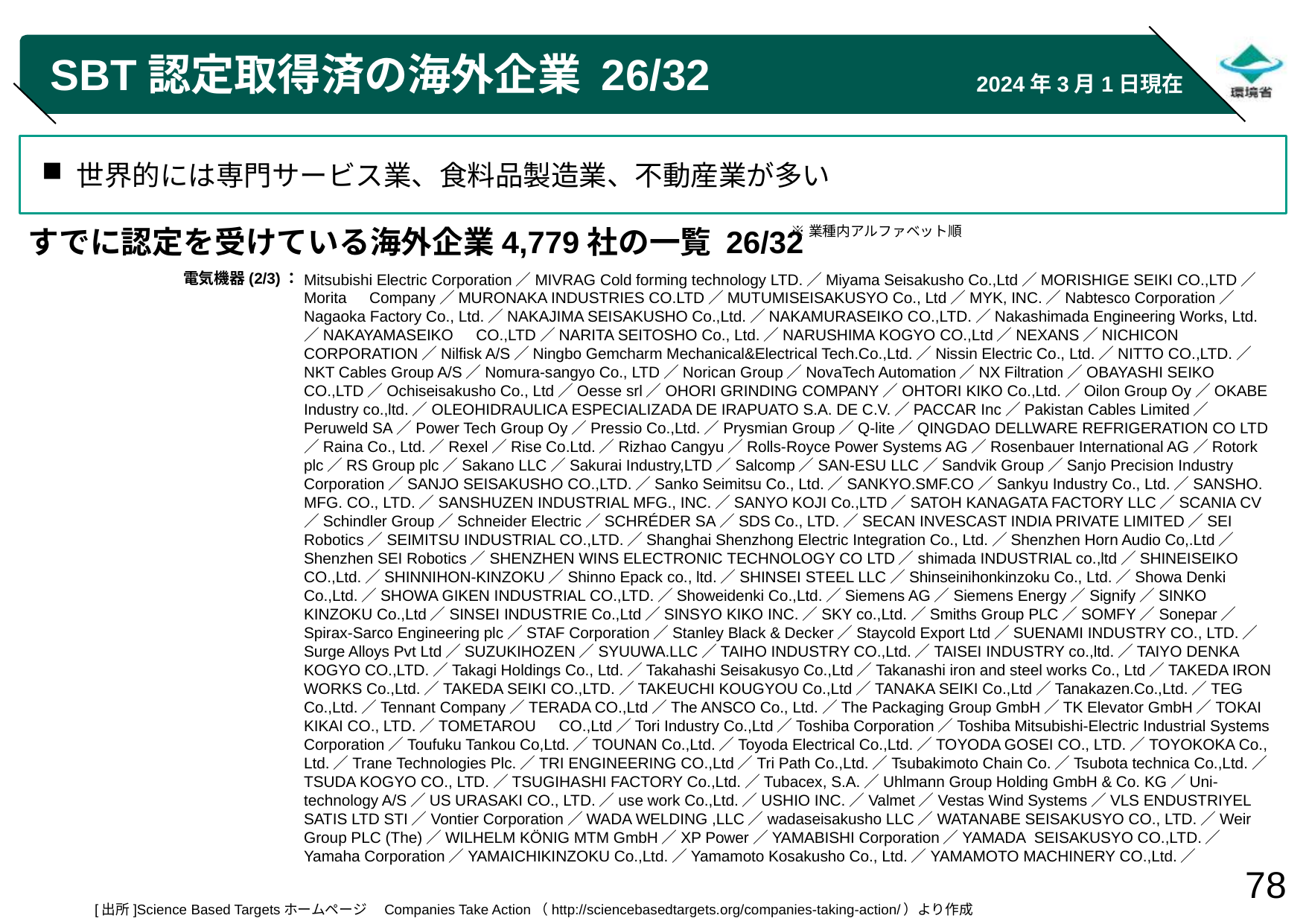

# SBT認定取得済の海外企業 26/32
2024年3月1日現在
世界的には専門サービス業、食料品製造業、不動産業が多い
※業種内アルファベット順
すでに認定を受けている海外企業4,779社の一覧 26/32
電気機器(2/3)：

Mitsubishi Electric Corporation／MIVRAG Cold forming technology LTD.／Miyama Seisakusho Co.,Ltd／MORISHIGE SEIKI CO.,LTD／Morita　Company／MURONAKA INDUSTRIES CO.LTD／MUTUMISEISAKUSYO Co., Ltd／MYK, INC.／Nabtesco Corporation／Nagaoka Factory Co., Ltd.／NAKAJIMA SEISAKUSHO Co.,Ltd.／NAKAMURASEIKO CO.,LTD.／Nakashimada Engineering Works, Ltd.／NAKAYAMASEIKO　CO.,LTD／NARITA SEITOSHO Co., Ltd.／NARUSHIMA KOGYO CO.,Ltd／NEXANS／NICHICON CORPORATION／Nilfisk A/S／Ningbo Gemcharm Mechanical&Electrical Tech.Co.,Ltd.／Nissin Electric Co., Ltd.／NITTO CO.,LTD.／NKT Cables Group A/S／Nomura-sangyo Co., LTD／Norican Group／NovaTech Automation／NX Filtration／OBAYASHI SEIKO CO.,LTD／Ochiseisakusho Co., Ltd／Oesse srl／OHORI GRINDING COMPANY／OHTORI KIKO Co.,Ltd.／Oilon Group Oy／OKABE Industry co.,ltd.／OLEOHIDRAULICA ESPECIALIZADA DE IRAPUATO S.A. DE C.V.／PACCAR Inc／Pakistan Cables Limited／Peruweld SA／Power Tech Group Oy／Pressio Co.,Ltd.／Prysmian Group／Q-lite／QINGDAO DELLWARE REFRIGERATION CO LTD／Raina Co., Ltd.／Rexel／Rise Co.Ltd.／Rizhao Cangyu／Rolls-Royce Power Systems AG／Rosenbauer International AG／Rotork plc／RS Group plc／Sakano LLC／Sakurai Industry,LTD／Salcomp／SAN-ESU LLC／Sandvik Group／Sanjo Precision Industry Corporation／SANJO SEISAKUSHO CO.,LTD.／Sanko Seimitsu Co., Ltd.／SANKYO.SMF.CO／Sankyu Industry Co., Ltd.／SANSHO. MFG. CO., LTD.／SANSHUZEN INDUSTRIAL MFG., INC.／SANYO KOJI Co.,LTD／SATOH KANAGATA FACTORY LLC／SCANIA CV／Schindler Group／Schneider Electric／SCHRÉDER SA／SDS Co., LTD.／SECAN INVESCAST INDIA PRIVATE LIMITED／SEI Robotics／SEIMITSU INDUSTRIAL CO.,LTD.／Shanghai Shenzhong Electric Integration Co., Ltd.／Shenzhen Horn Audio Co,.Ltd／Shenzhen SEI Robotics／SHENZHEN WINS ELECTRONIC TECHNOLOGY CO LTD／shimada INDUSTRIAL co.,ltd／SHINEISEIKO CO.,Ltd.／SHINNIHON-KINZOKU／Shinno Epack co., ltd.／SHINSEI STEEL LLC／Shinseinihonkinzoku Co., Ltd.／Showa Denki Co.,Ltd.／SHOWA GIKEN INDUSTRIAL CO.,LTD.／Showeidenki Co.,Ltd.／Siemens AG／Siemens Energy／Signify／SINKO KINZOKU Co.,Ltd／SINSEI INDUSTRIE Co.,Ltd／SINSYO KIKO INC.／SKY co.,Ltd.／Smiths Group PLC／SOMFY／Sonepar／Spirax-Sarco Engineering plc／STAF Corporation／Stanley Black & Decker／Staycold Export Ltd／SUENAMI INDUSTRY CO., LTD.／Surge Alloys Pvt Ltd／SUZUKIHOZEN／SYUUWA.LLC／TAIHO INDUSTRY CO.,Ltd.／TAISEI INDUSTRY co.,ltd.／TAIYO DENKA KOGYO CO.,LTD.／Takagi Holdings Co., Ltd.／Takahashi Seisakusyo Co.,Ltd／Takanashi iron and steel works Co., Ltd／TAKEDA IRON WORKS Co.,Ltd.／TAKEDA SEIKI CO.,LTD.／TAKEUCHI KOUGYOU Co.,Ltd／TANAKA SEIKI Co.,Ltd／Tanakazen.Co.,Ltd.／TEG Co.,Ltd.／Tennant Company／TERADA CO.,Ltd／The ANSCO Co., Ltd.／The Packaging Group GmbH／TK Elevator GmbH／TOKAI KIKAI CO., LTD.／TOMETAROU　CO.,Ltd／Tori Industry Co.,Ltd／Toshiba Corporation／Toshiba Mitsubishi-Electric Industrial Systems Corporation／Toufuku Tankou Co,Ltd.／TOUNAN Co.,Ltd.／Toyoda Electrical Co.,Ltd.／TOYODA GOSEI CO., LTD.／TOYOKOKA Co., Ltd.／Trane Technologies Plc.／TRI ENGINEERING CO.,Ltd／Tri Path Co.,Ltd.／Tsubakimoto Chain Co.／Tsubota technica Co.,Ltd.／TSUDA KOGYO CO., LTD.／TSUGIHASHI FACTORY Co.,Ltd.／Tubacex, S.A.／Uhlmann Group Holding GmbH & Co. KG／Uni-technology A/S／US URASAKI CO., LTD.／use work Co.,Ltd.／USHIO INC.／Valmet／Vestas Wind Systems／VLS ENDUSTRIYEL SATIS LTD STI／Vontier Corporation／WADA WELDING ,LLC／wadaseisakusho LLC／WATANABE SEISAKUSYO CO., LTD.／Weir Group PLC (The)／WILHELM KÖNIG MTM GmbH／XP Power／YAMABISHI Corporation／YAMADA  SEISAKUSYO CO.,LTD.／Yamaha Corporation／YAMAICHIKINZOKU Co.,Ltd.／Yamamoto Kosakusho Co., Ltd.／YAMAMOTO MACHINERY CO.,Ltd.／
[出所]Science Based Targetsホームページ　Companies Take Action（http://sciencebasedtargets.org/companies-taking-action/）より作成